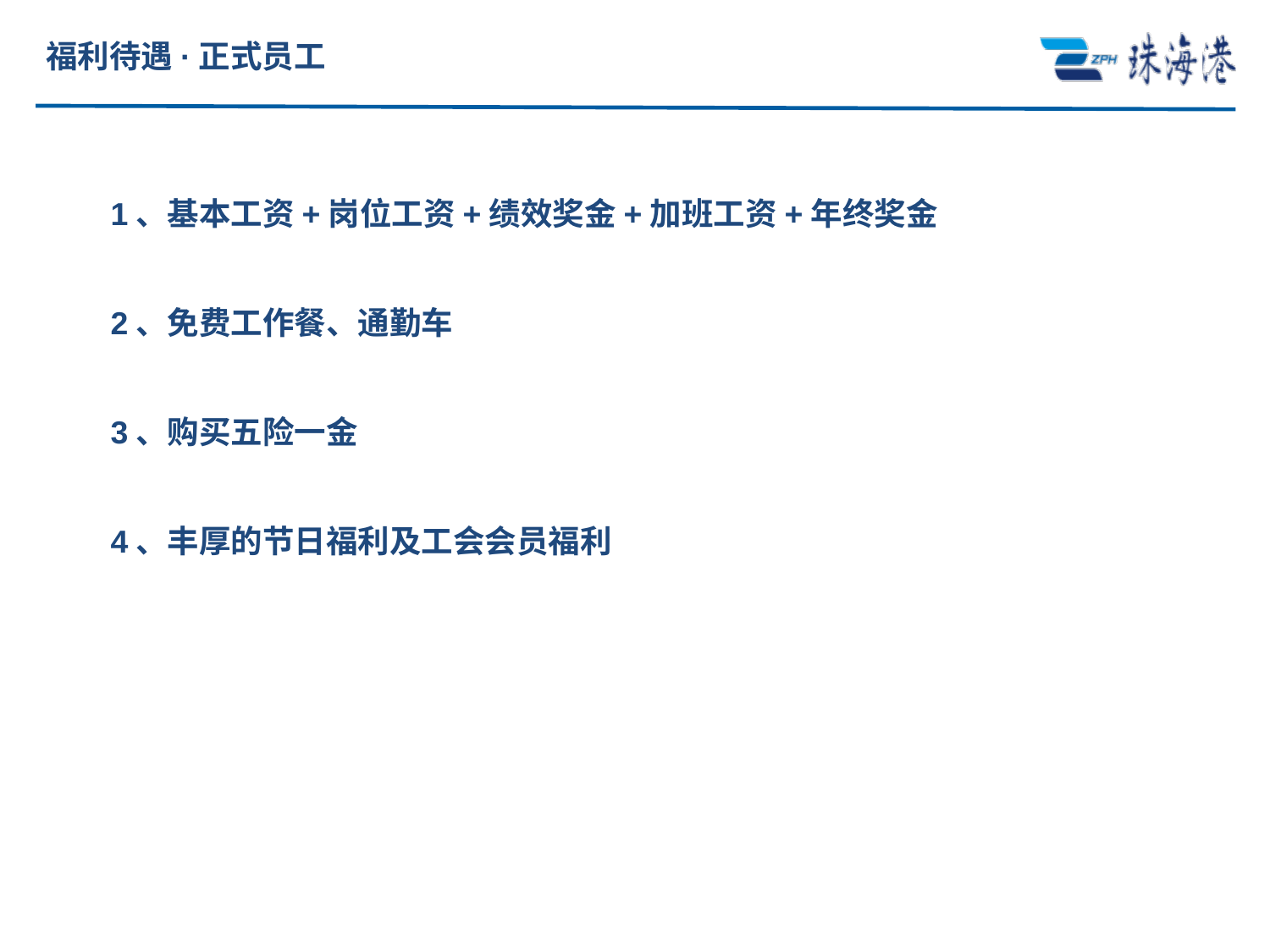

福利待遇·正式员工

1、基本工资+岗位工资+绩效奖金+加班工资+年终奖金

2、免费工作餐、通勤车

3、购买五险一金

4、丰厚的节日福利及工会会员福利